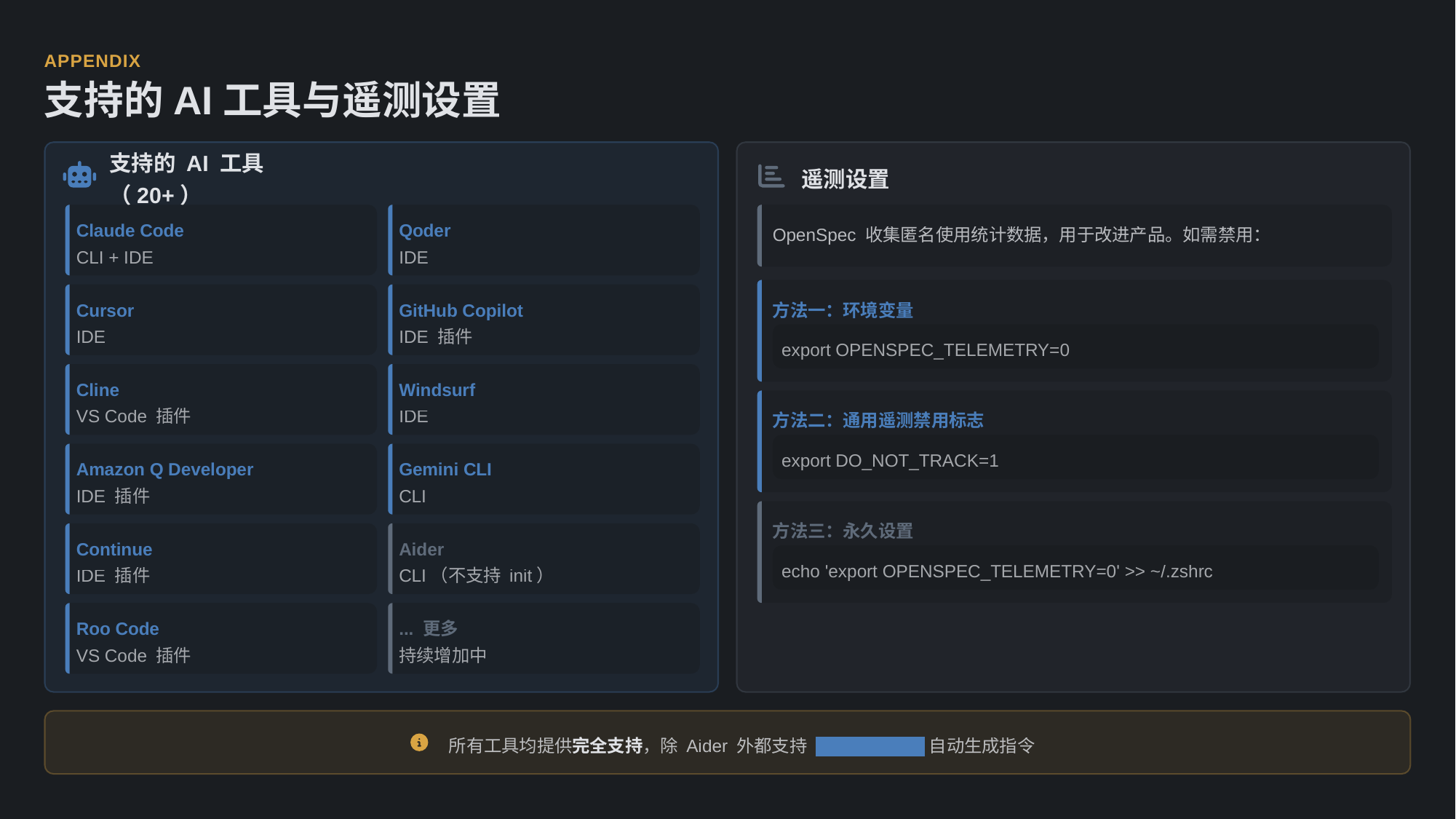

APPENDIX
支持的AI工具与遥测设置

支持的 AI 工具（20+）
遥测设置

Claude Code
Qoder
OpenSpec 收集匿名使用统计数据，用于改进产品。如需禁用：
CLI + IDE
IDE

Cursor
GitHub Copilot
方法一：环境变量
IDE
IDE 插件

export OPENSPEC_TELEMETRY=0

Cline
Windsurf

VS Code 插件
IDE
方法二：通用遥测禁用标志

export DO_NOT_TRACK=1

Amazon Q Developer
Gemini CLI
IDE 插件
CLI

方法三：永久设置

Continue
Aider

echo 'export OPENSPEC_TELEMETRY=0' >> ~/.zshrc
IDE 插件
CLI（不支持 init）

Roo Code
... 更多
VS Code 插件
持续增加中

所有工具均提供完全支持，除 Aider 外都支持 openspec init 自动生成指令